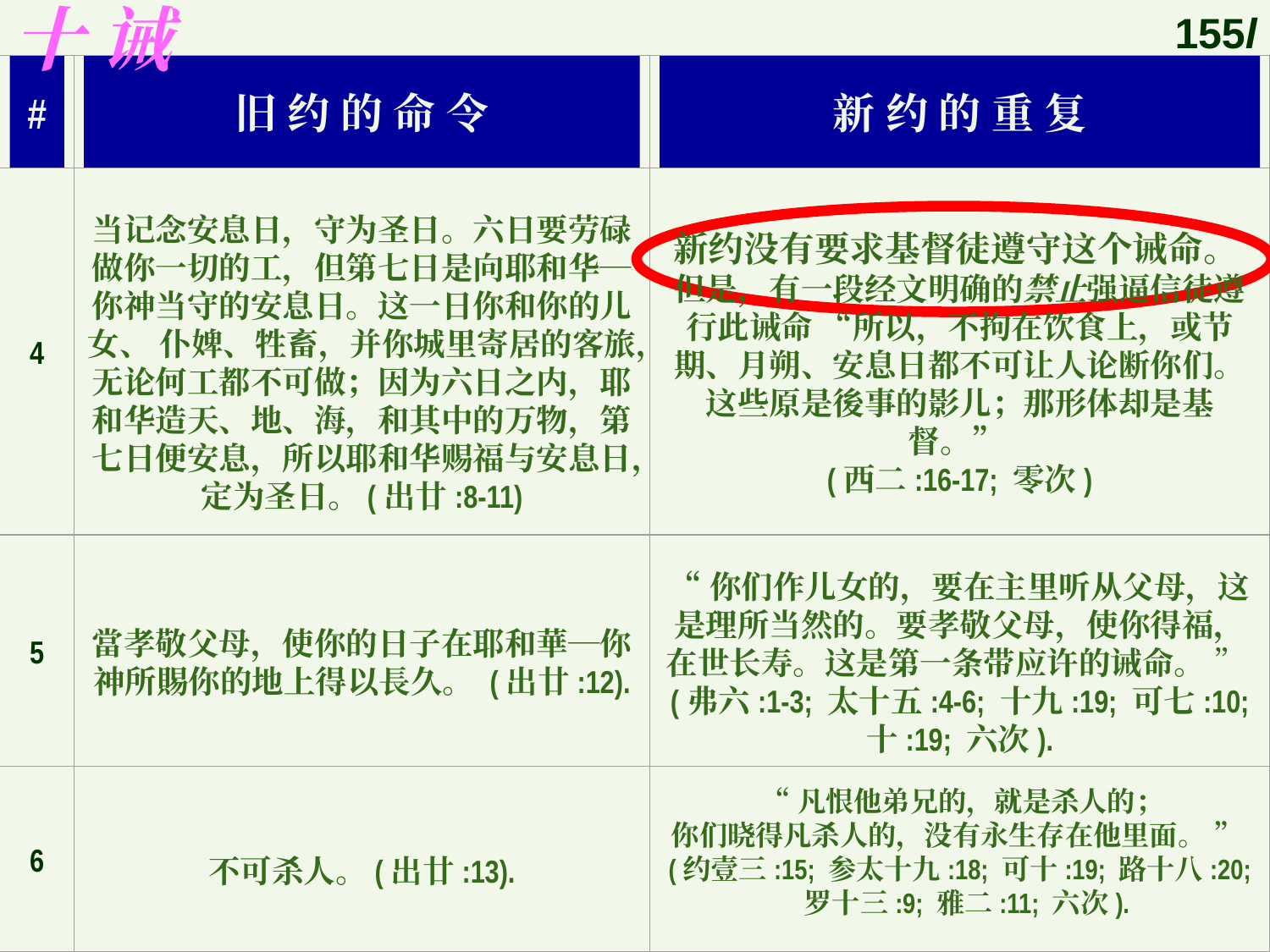

# 十 诫
155l

#

旧 约 的 命 令

新 约 的 重 复

4

当记念安息日，守为圣日。六日要劳碌做你一切的工，但第七日是向耶和华─你神当守的安息日。这一日你和你的儿女、 仆婢、牲畜，并你城里寄居的客旅，无论何工都不可做；因为六日之内，耶和华造天、地、海，和其中的万物，第七日便安息，所以耶和华赐福与安息日，定为圣日。(出廿:8-11)
新约没有要求基督徒遵守这个诫命。
但是，有一段经文明确的禁止强逼信徒遵行此诫命 “所以，不拘在饮食上，或节期、月朔、安息日都不可让人论断你们。这些原是後事的影儿；那形体却是基督。”
(西二:16-17; 零次)

5

當孝敬父母，使你的日子在耶和華─你神所賜你的地上得以長久。 (出廿:12).
“你们作儿女的，要在主里听从父母，这是理所当然的。要孝敬父母，使你得福，在世长寿。这是第一条带应许的诫命。 ”
(弗六:1-3; 太十五:4-6; 十九:19; 可七:10; 十:19; 六次).
 “凡恨他弟兄的，就是杀人的；
你们晓得凡杀人的，没有永生存在他里面。 ”
(约壹三:15; 参太十九:18; 可十:19; 路十八:20;
 罗十三:9; 雅二:11; 六次).

6

不可杀人。(出廿:13).